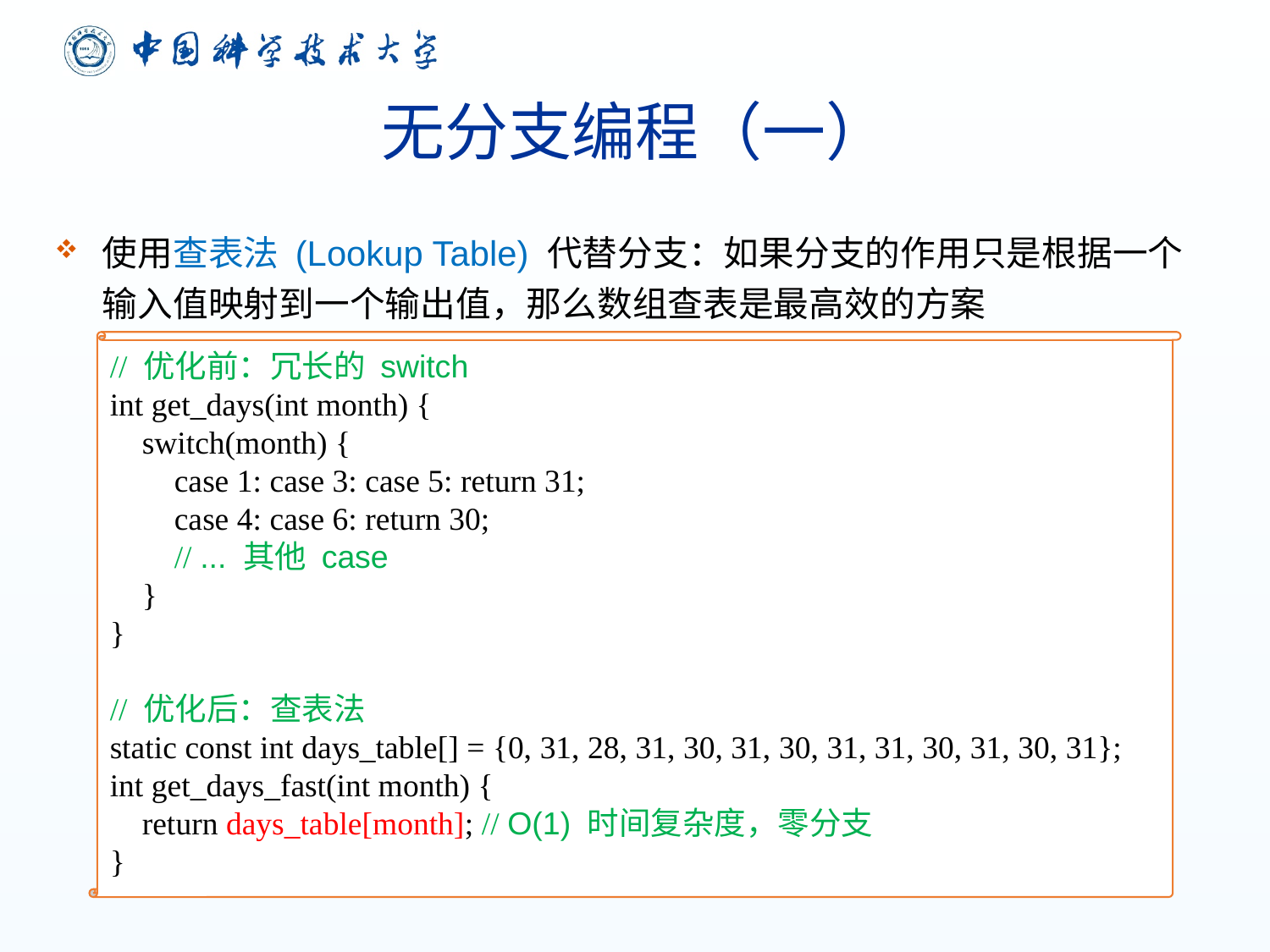

# 无分支编程（一）
使用查表法 (Lookup Table) 代替分支：如果分支的作用只是根据一个输入值映射到一个输出值，那么数组查表是最高效的方案
// 优化前：冗长的 switch
int get_days(int month) {
    switch(month) {
        case 1: case 3: case 5: return 31;
        case 4: case 6: return 30;
        // ... 其他 case
    }
}

// 优化后：查表法
static const int days_table[] = {0, 31, 28, 31, 30, 31, 30, 31, 31, 30, 31, 30, 31};
int get_days_fast(int month) {
    return days_table[month]; // O(1) 时间复杂度，零分支
}